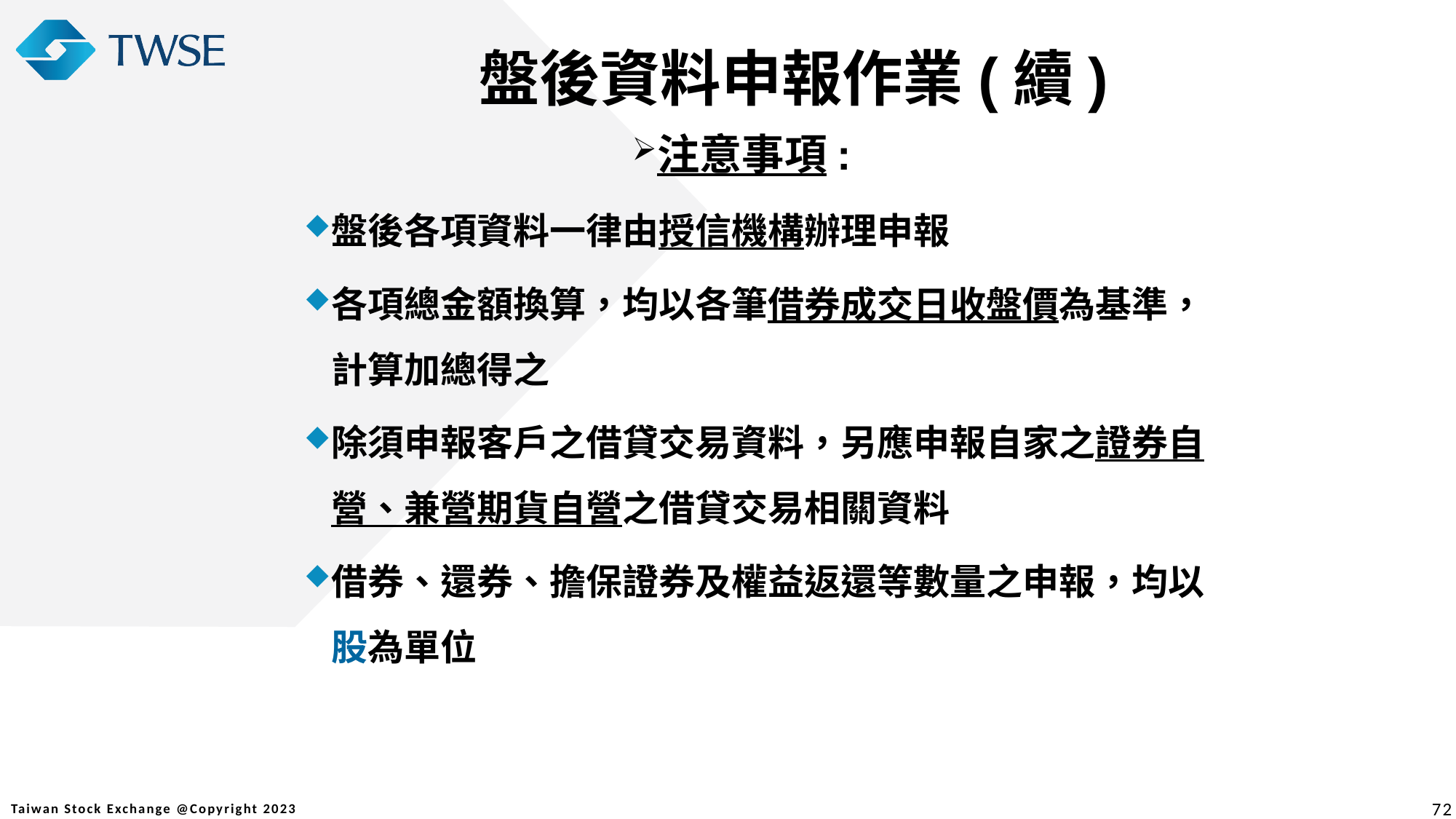

盤後資料申報作業(續)
注意事項:
盤後各項資料一律由授信機構辦理申報
各項總金額換算，均以各筆借券成交日收盤價為基準，計算加總得之
除須申報客戶之借貸交易資料，另應申報自家之證券自營、兼營期貨自營之借貸交易相關資料
借券、還券、擔保證券及權益返還等數量之申報，均以股為單位

72